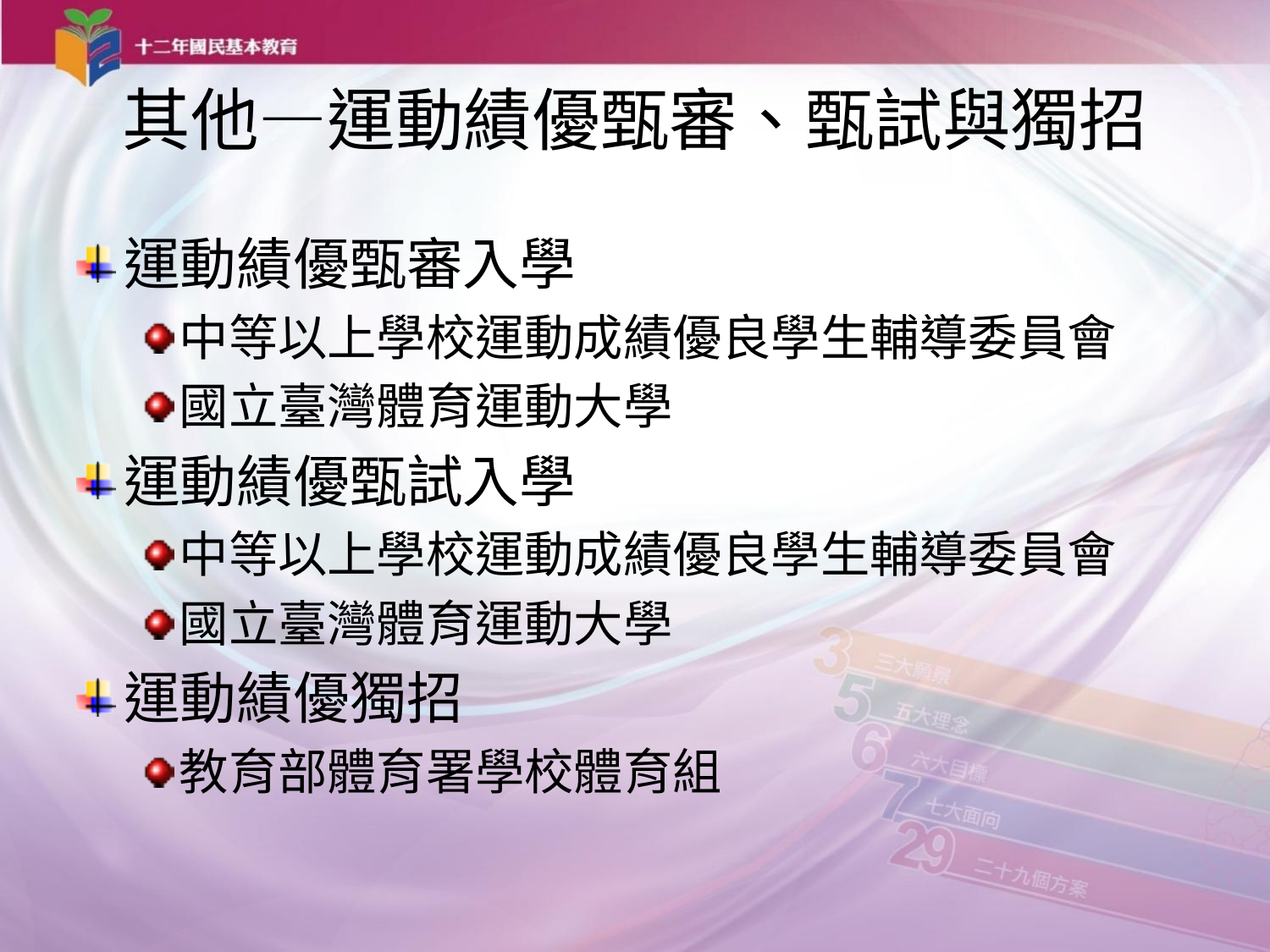

# 其他—運動績優甄審、甄試與獨招
運動績優甄審入學
中等以上學校運動成績優良學生輔導委員會
國立臺灣體育運動大學
運動績優甄試入學
中等以上學校運動成績優良學生輔導委員會
國立臺灣體育運動大學
運動績優獨招
教育部體育署學校體育組